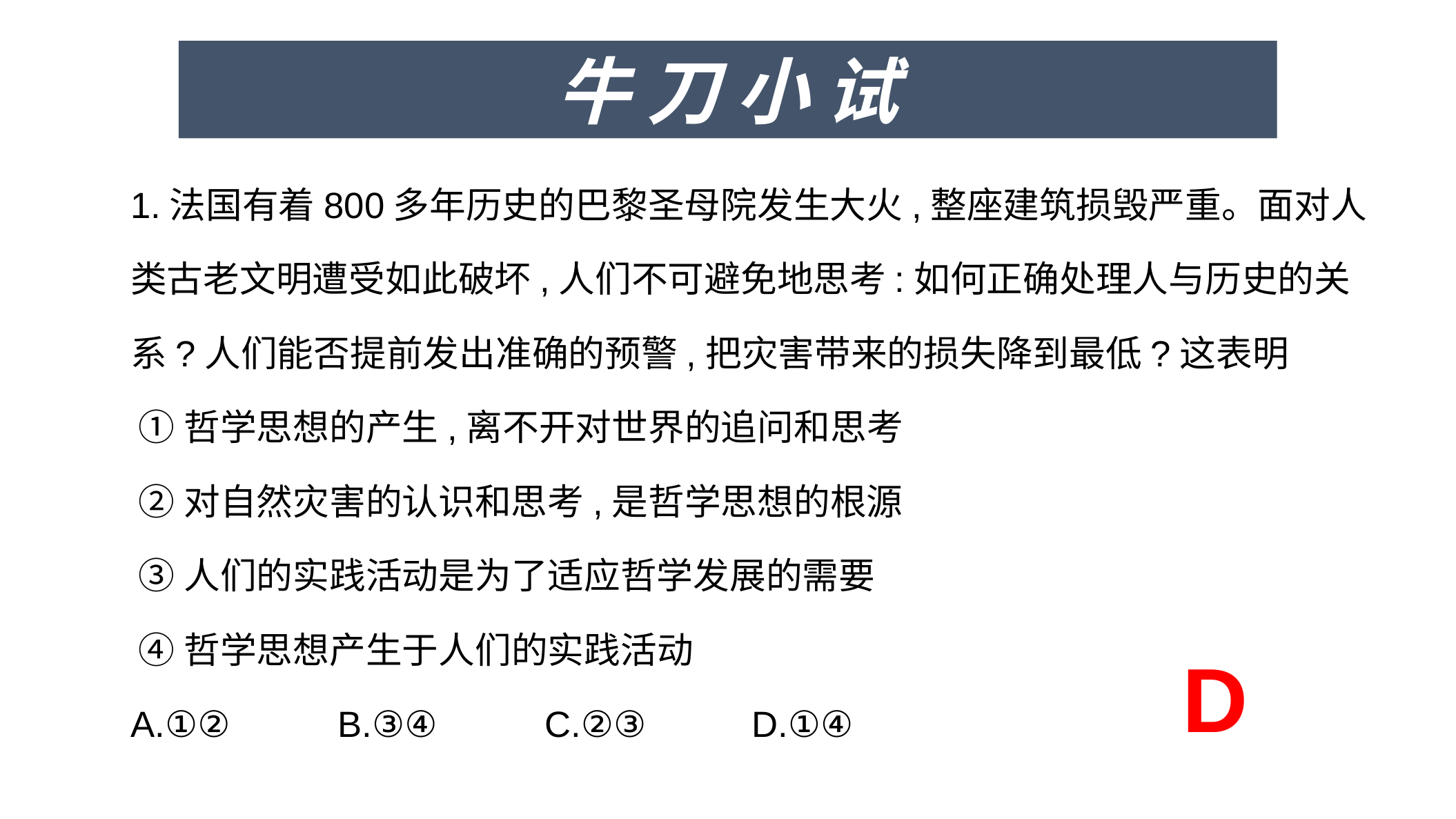

牛 刀 小 试
1.法国有着800多年历史的巴黎圣母院发生大火,整座建筑损毁严重。面对人类古老文明遭受如此破坏,人们不可避免地思考:如何正确处理人与历史的关系?人们能否提前发出准确的预警,把灾害带来的损失降到最低?这表明
 ①哲学思想的产生,离不开对世界的追问和思考
 ②对自然灾害的认识和思考,是哲学思想的根源
 ③人们的实践活动是为了适应哲学发展的需要
 ④哲学思想产生于人们的实践活动
A.①②		B.③④		C.②③		D.①④
D